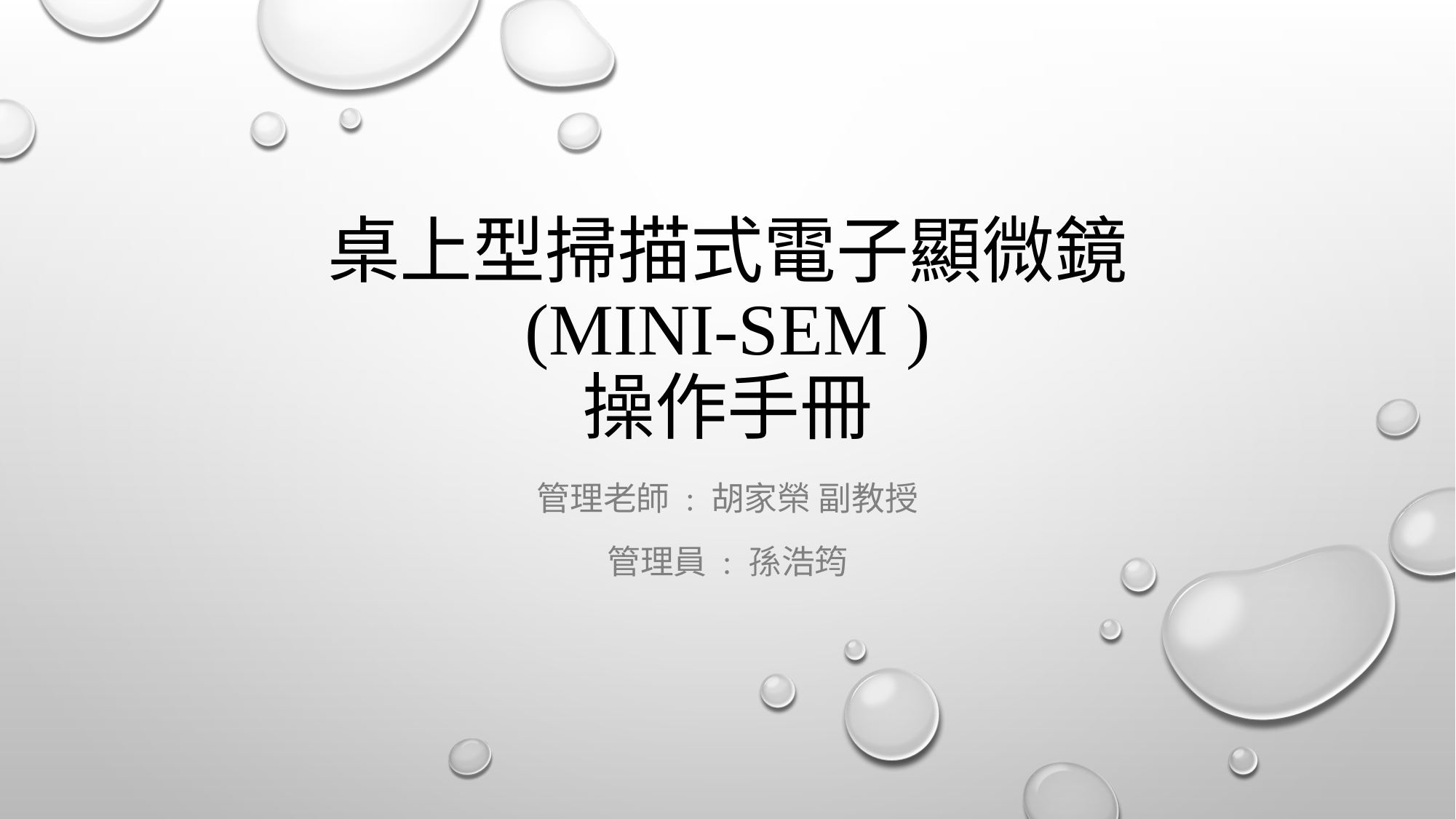

# 桌上型掃描式電子顯微鏡 (Mini-SEM ) 操作手冊
管理老師 : 胡家榮 副教授
管理員 : 孫浩筠